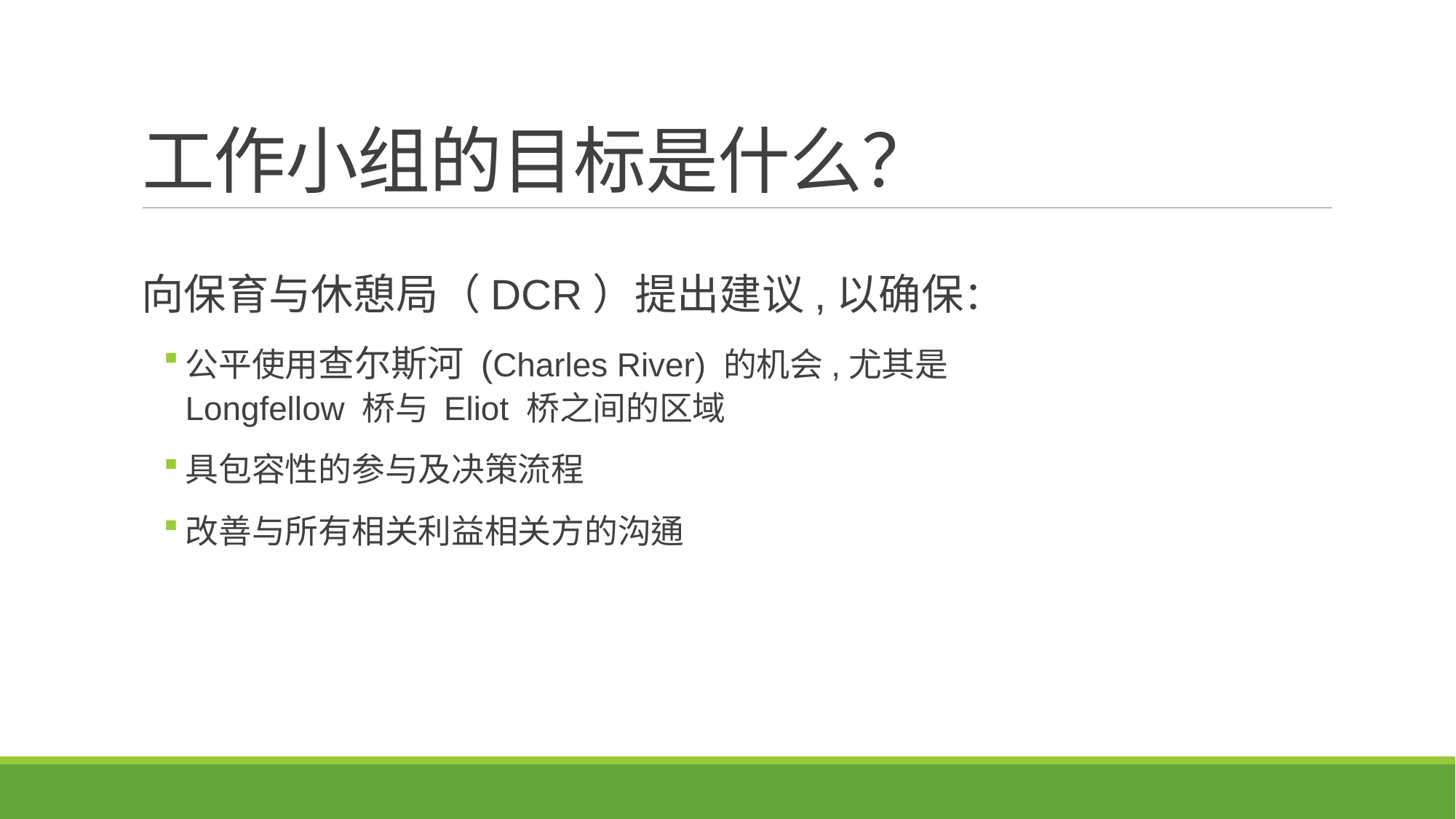

# 工作小组的目标是什么？
向保育与休憩局（DCR）提出建议,以确保：
公平使用查尔斯河 (Charles River) 的机会,尤其是
Longfellow 桥与 Eliot 桥之间的区域
具包容性的参与及决策流程
改善与所有相关利益相关方的沟通